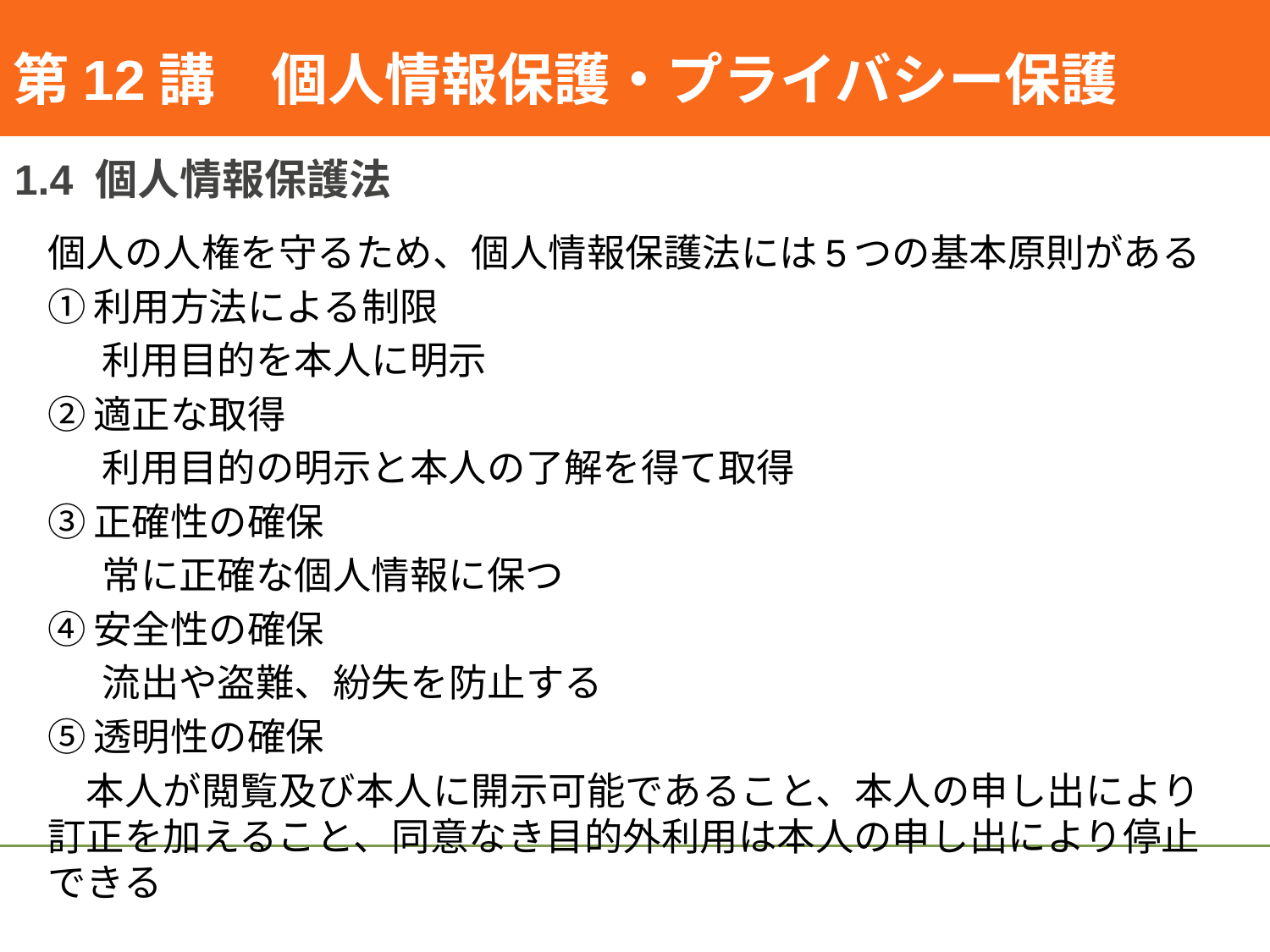

#
第12講　個人情報保護・プライバシー保護
1.4 個人情報保護法
個人の人権を守るため、個人情報保護法には5つの基本原則がある
①利用方法による制限
 　利用目的を本人に明示
②適正な取得
 　利用目的の明示と本人の了解を得て取得
③正確性の確保
 　常に正確な個人情報に保つ
④安全性の確保
 　流出や盗難、紛失を防止する
⑤透明性の確保
　本人が閲覧及び本人に開示可能であること、本人の申し出により訂正を加えること、同意なき目的外利用は本人の申し出により停止できる